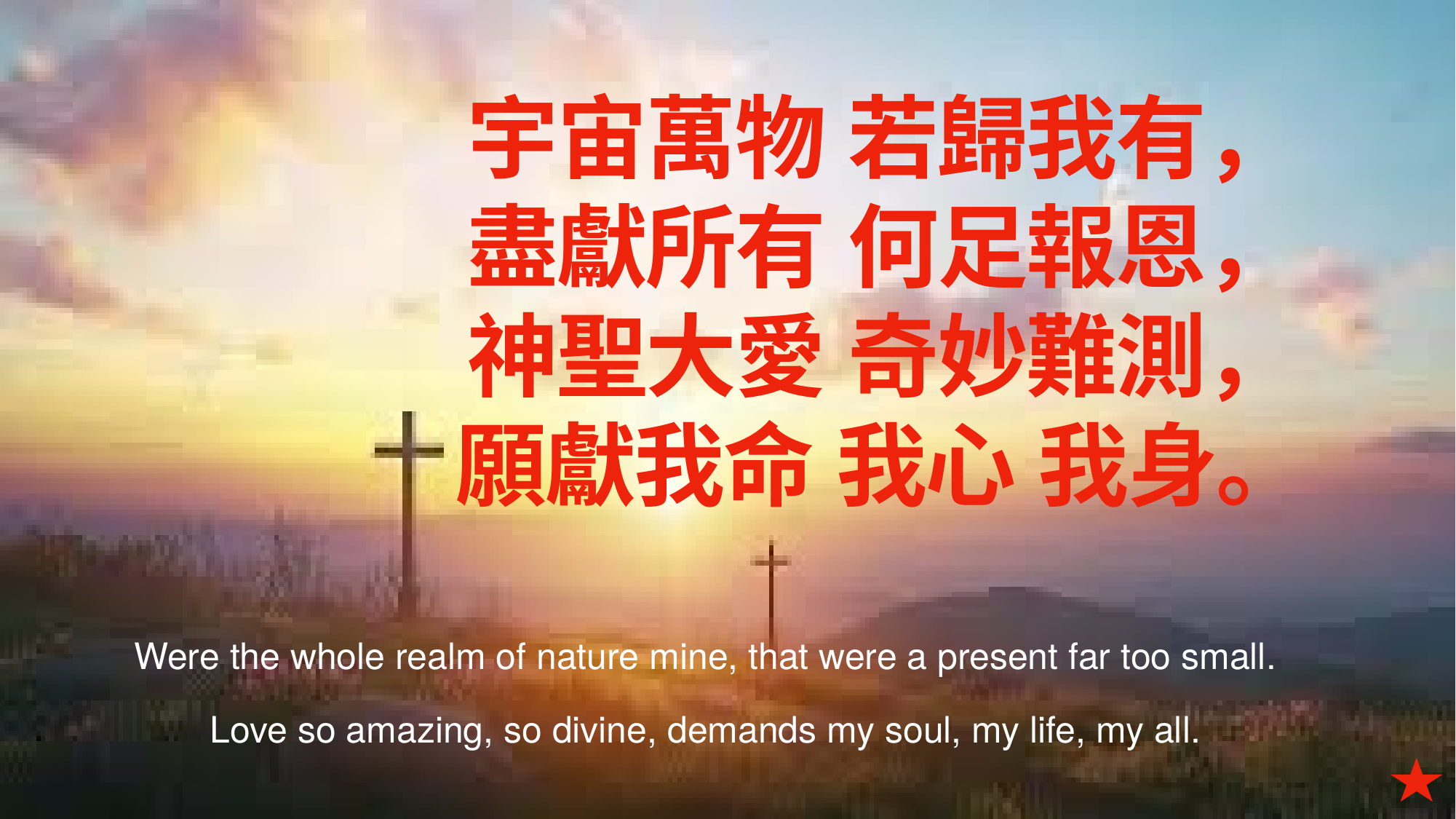

# 宇宙萬物 若歸我有， 盡獻所有 何足報恩， 神聖大愛 奇妙難測， 願獻我命 我心 我身。
Were the whole realm of nature mine, that were a present far too small.
Love so amazing, so divine, demands my soul, my life, my all.